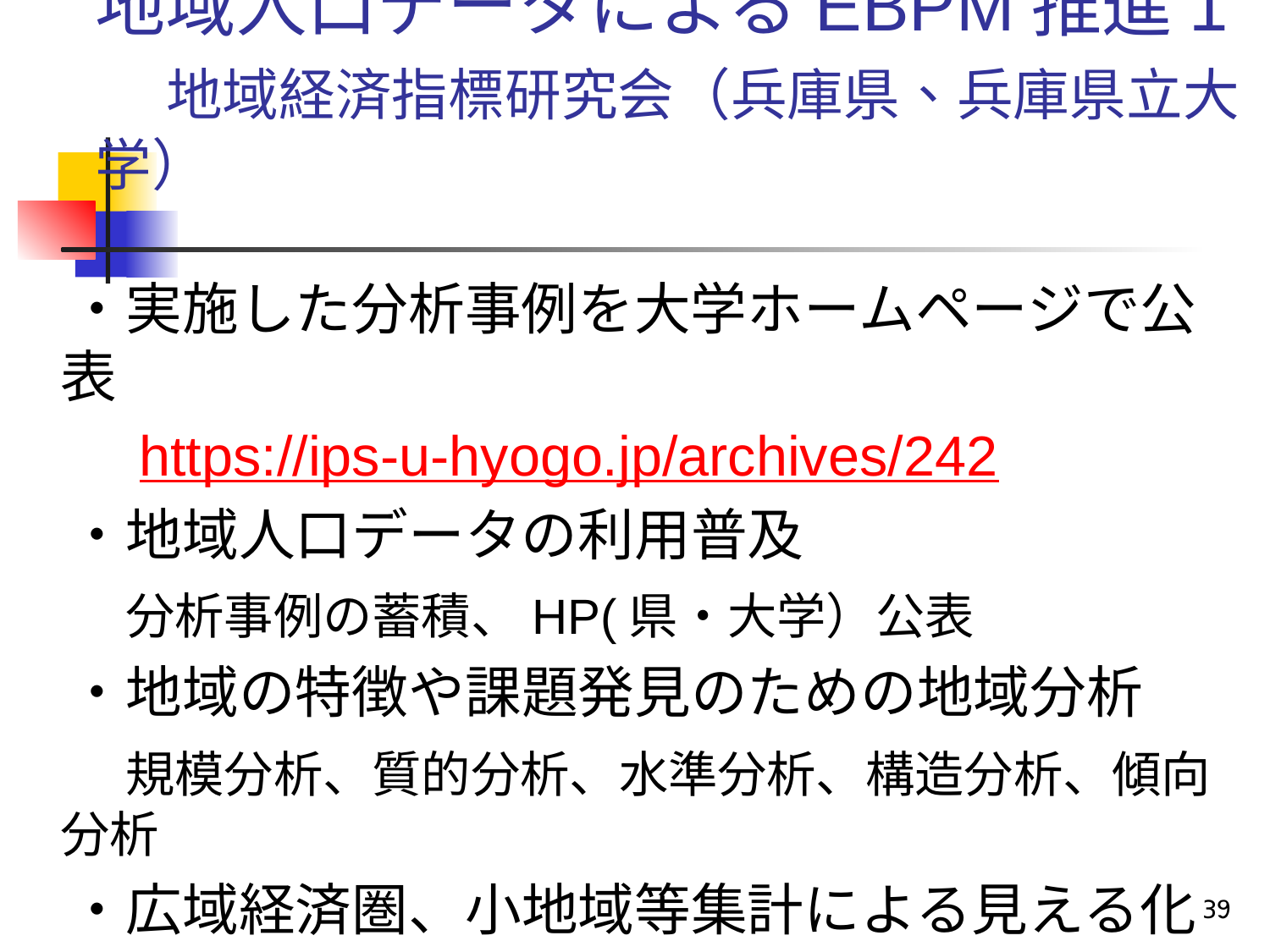

# 地域人口データによるEBPM推進1 　地域経済指標研究会（兵庫県、兵庫県立大学）
　・実施した分析事例を大学ホームページで公表
　　https://ips-u-hyogo.jp/archives/242
　・地域人口データの利用普及
　　分析事例の蓄積、HP(県・大学）公表
　・地域の特徴や課題発見のための地域分析
　　規模分析、質的分析、水準分析、構造分析、傾向分析
　・広域経済圏、小地域等集計による見える化
　　統計地図作成（兵庫県内41市町、22市66町）

39